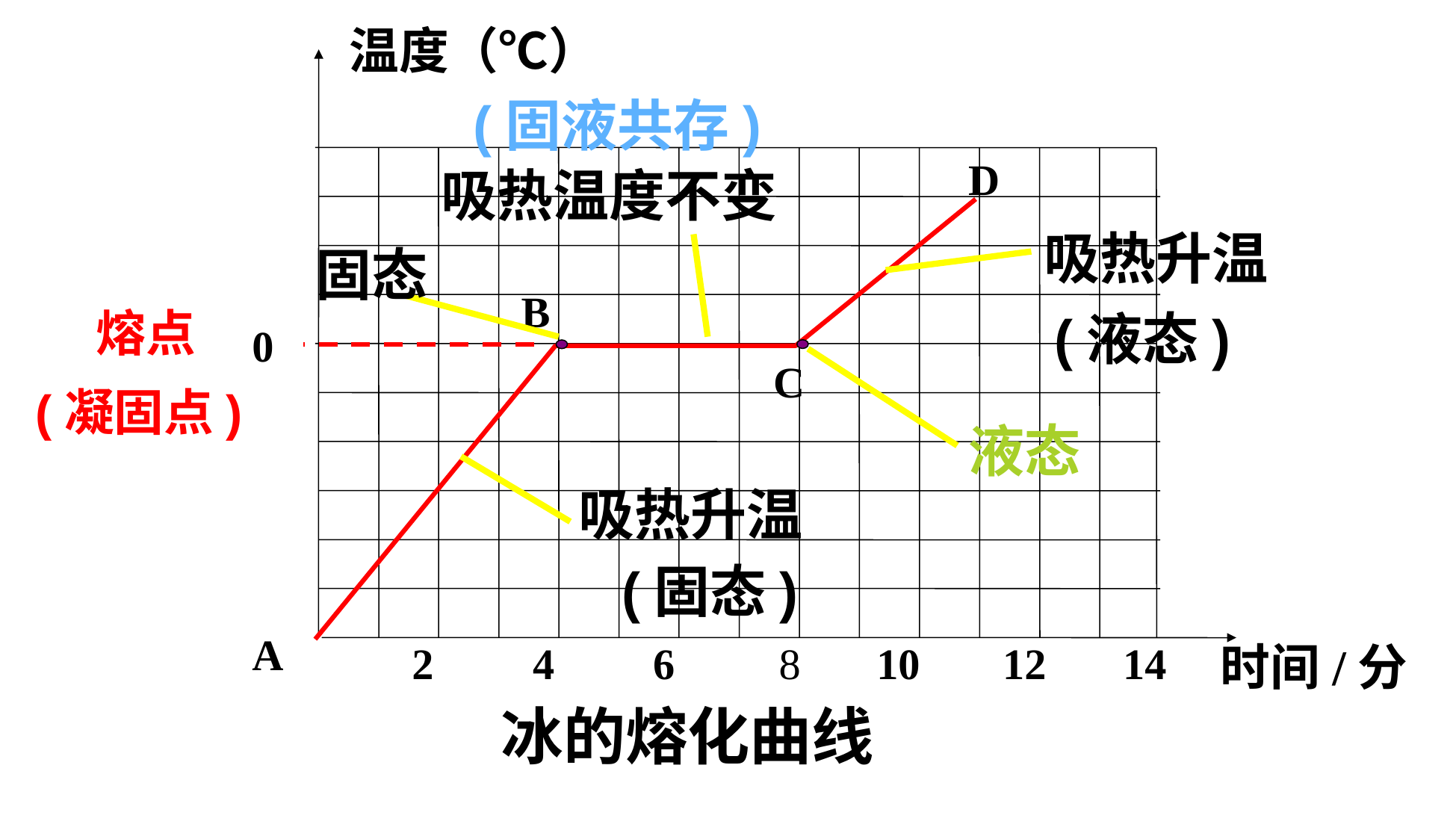

温度（℃）

(固液共存)
D

吸热温度不变

吸热升温
固态

B
熔点

(液态)
0

C

(凝固点)
液态

吸热升温
(固态)
A
2
4
6
8
10
12
14
时间/分
冰的熔化曲线